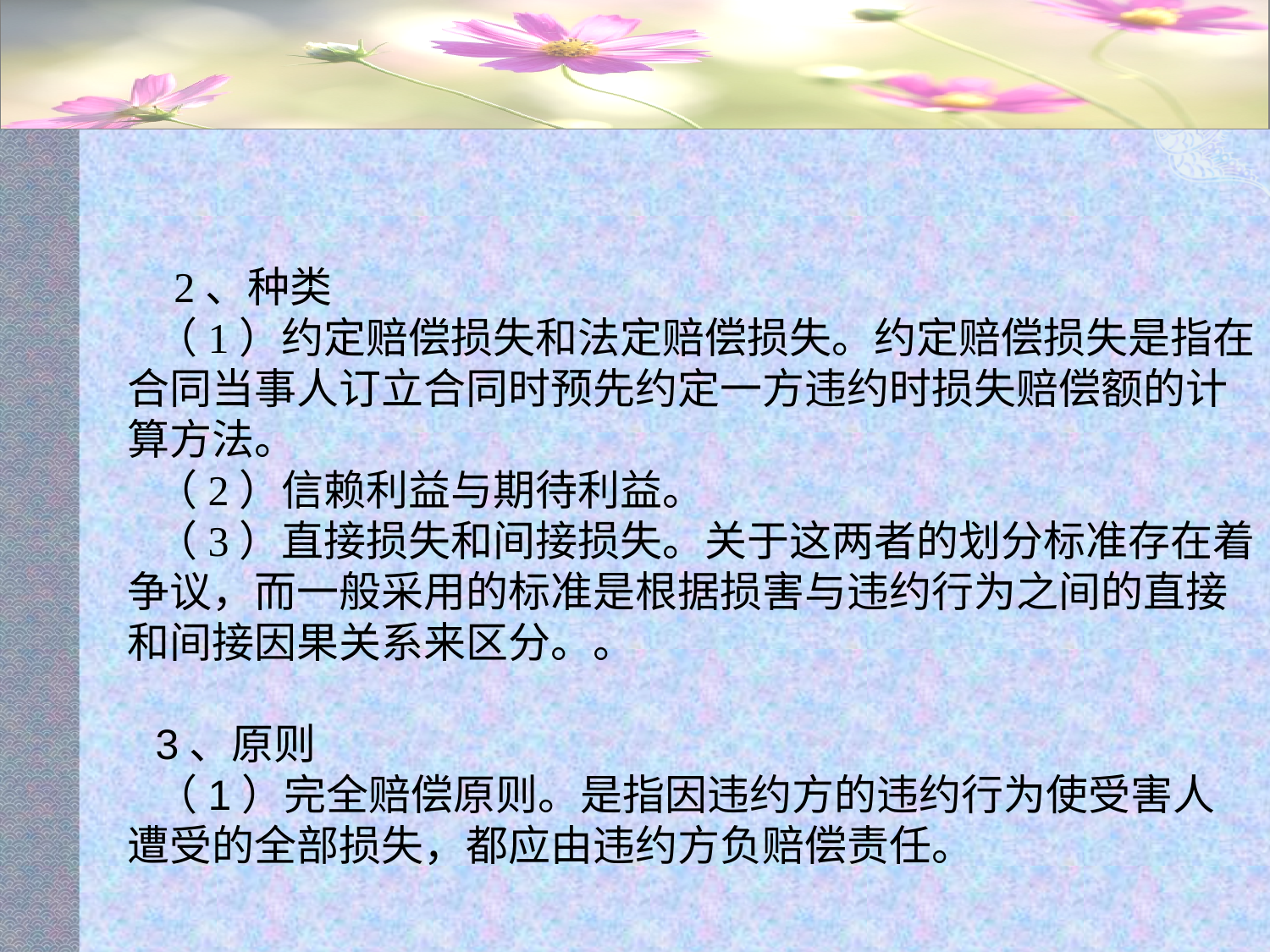

#
2、种类
（1）约定赔偿损失和法定赔偿损失。约定赔偿损失是指在合同当事人订立合同时预先约定一方违约时损失赔偿额的计算方法。
（2）信赖利益与期待利益。
（3）直接损失和间接损失。关于这两者的划分标准存在着争议，而一般采用的标准是根据损害与违约行为之间的直接和间接因果关系来区分。。

3、原则
（1）完全赔偿原则。是指因违约方的违约行为使受害人遭受的全部损失，都应由违约方负赔偿责任。